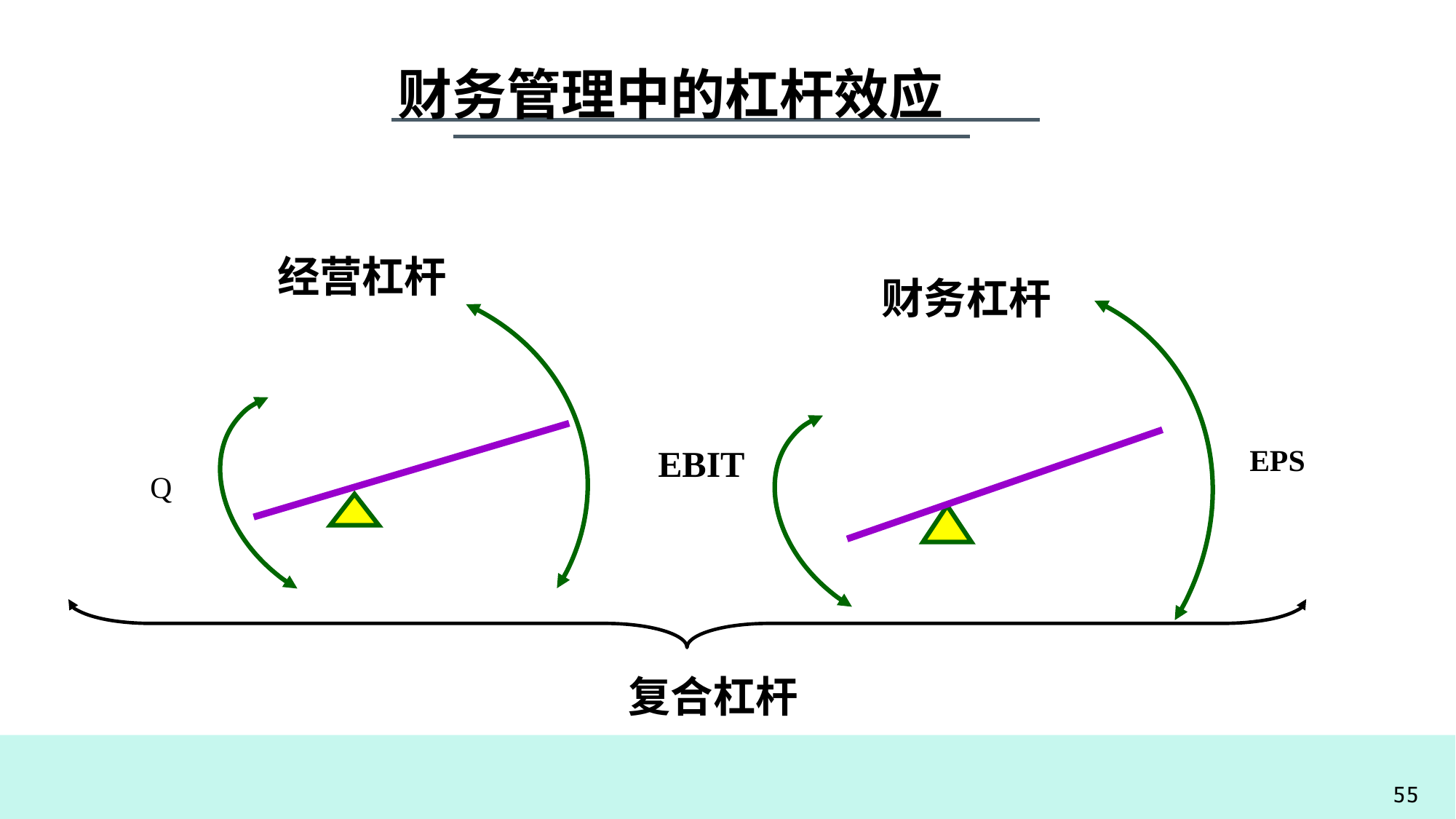

财务管理中的杠杆效应
经营杠杆
财务杠杆

EPS

   Q

EBIT

复合杠杆

55